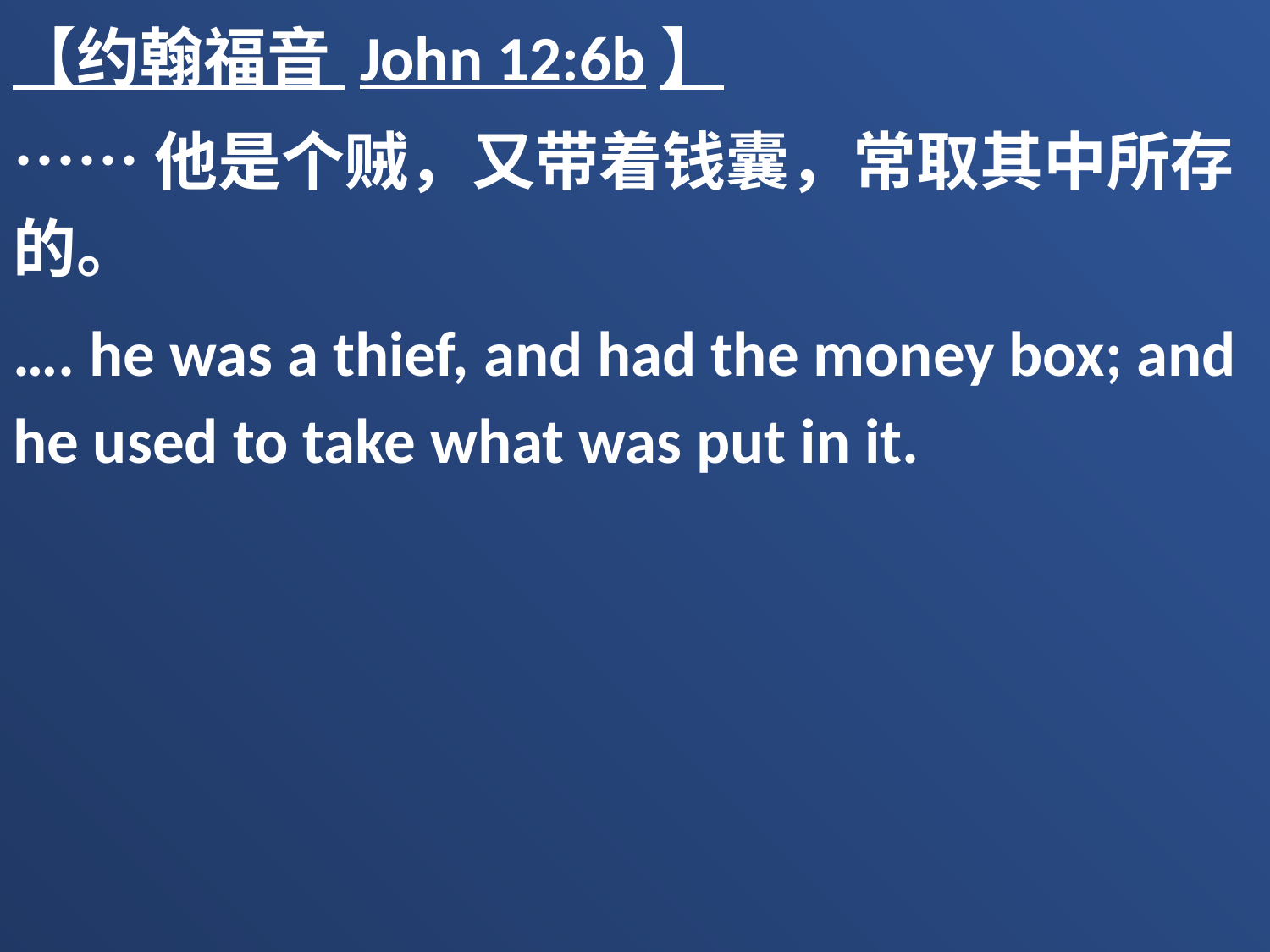

【约翰福音 John 12:6b】
……他是个贼，又带着钱囊，常取其中所存的。
…. he was a thief, and had the money box; and he used to take what was put in it.